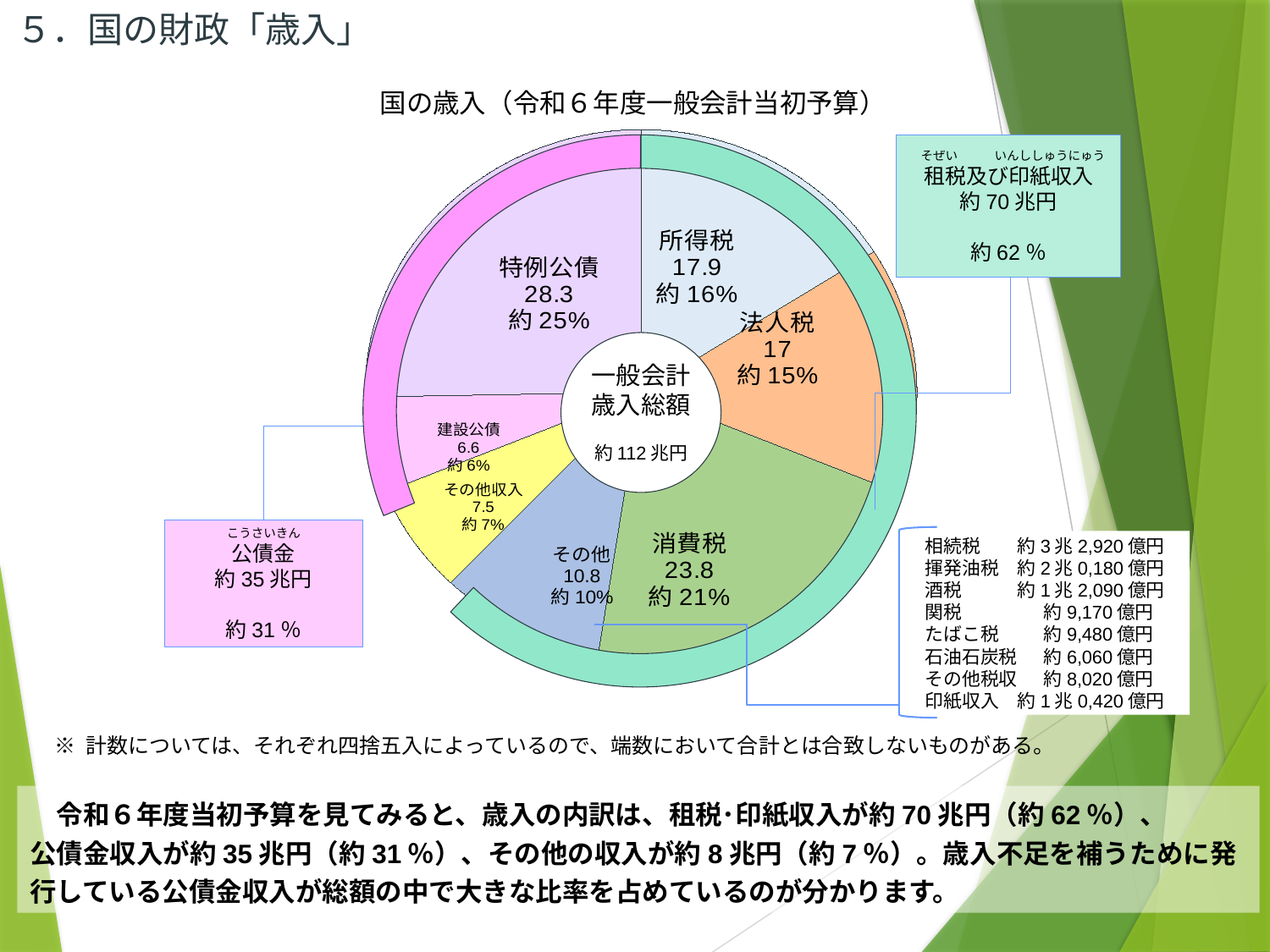

５．国の財政「歳入」

### Chart

| Category | 金額 |
|---|---|
| 所得税 | 17.9 |
| 法人税 | 17.0 |
| 消費税 | 23.8 |
| その他 | 10.8 |
| その他収入 | 7.5 |
| 建設公債 | 6.6 |
| 特例公債 | 28.3 |
国の歳入（令和６年度一般会計当初予算）

一般会計
歳入総額

約112兆円
　そぜい　　　いんししゅうにゅう
租税及び印紙収入
約70兆円

約62％
こうさいきん
公債金
約35兆円

約31％

相続税　　約3兆2,920億円
揮発油税　約2兆0,180億円
酒税　　　約1兆2,090億円
関税　　　　  約9,170億円
たばこ税　　  約9,480億円
石油石炭税　  約6,060億円
その他税収　  約8,020億円
印紙収入　約1兆0,420億円
※ 計数については、それぞれ四捨五入によっているので、端数において合計とは合致しないものがある。
　令和６年度当初予算を見てみると、歳入の内訳は、租税･印紙収入が約70兆円（約62％）、
公債金収入が約35兆円（約31％）、その他の収入が約8兆円（約7％）。歳入不足を補うために発行している公債金収入が総額の中で大きな比率を占めているのが分かります。